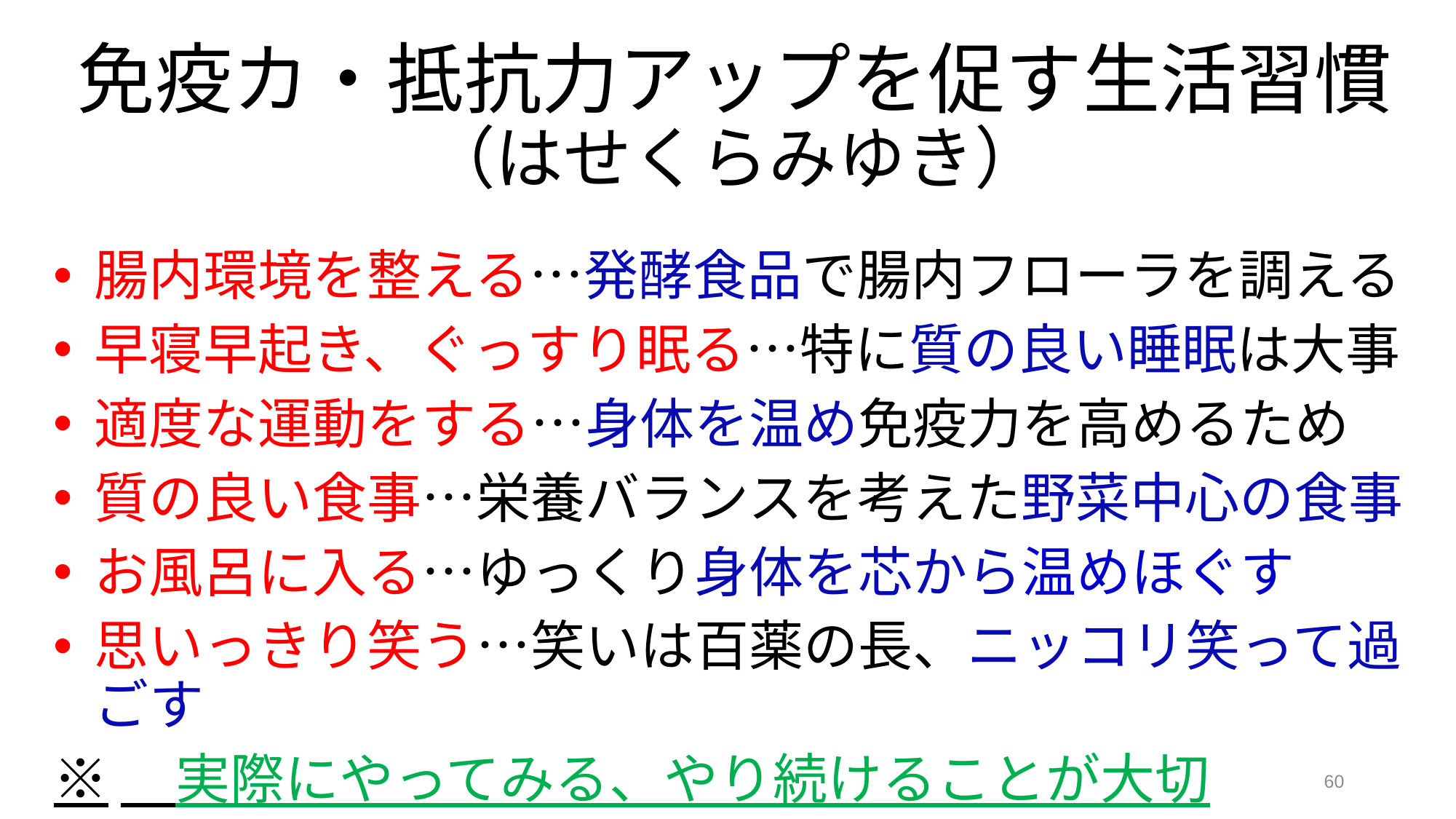

# 免疫カ・抵抗力アップを促す生活習慣 （はせくらみゆき）

腸内環境を整える…発酵食品で腸内フローラを調える
早寝早起き、ぐっすり眠る…特に質の良い睡眠は大事
適度な運動をする…身体を温め免疫力を高めるため
質の良い食事…栄養バランスを考えた野菜中心の食事
お風呂に入る…ゆっくり身体を芯から温めほぐす
思いっきり笑う…笑いは百薬の長、ニッコリ笑って過ごす
※　実際にやってみる、やり続けることが大切
60